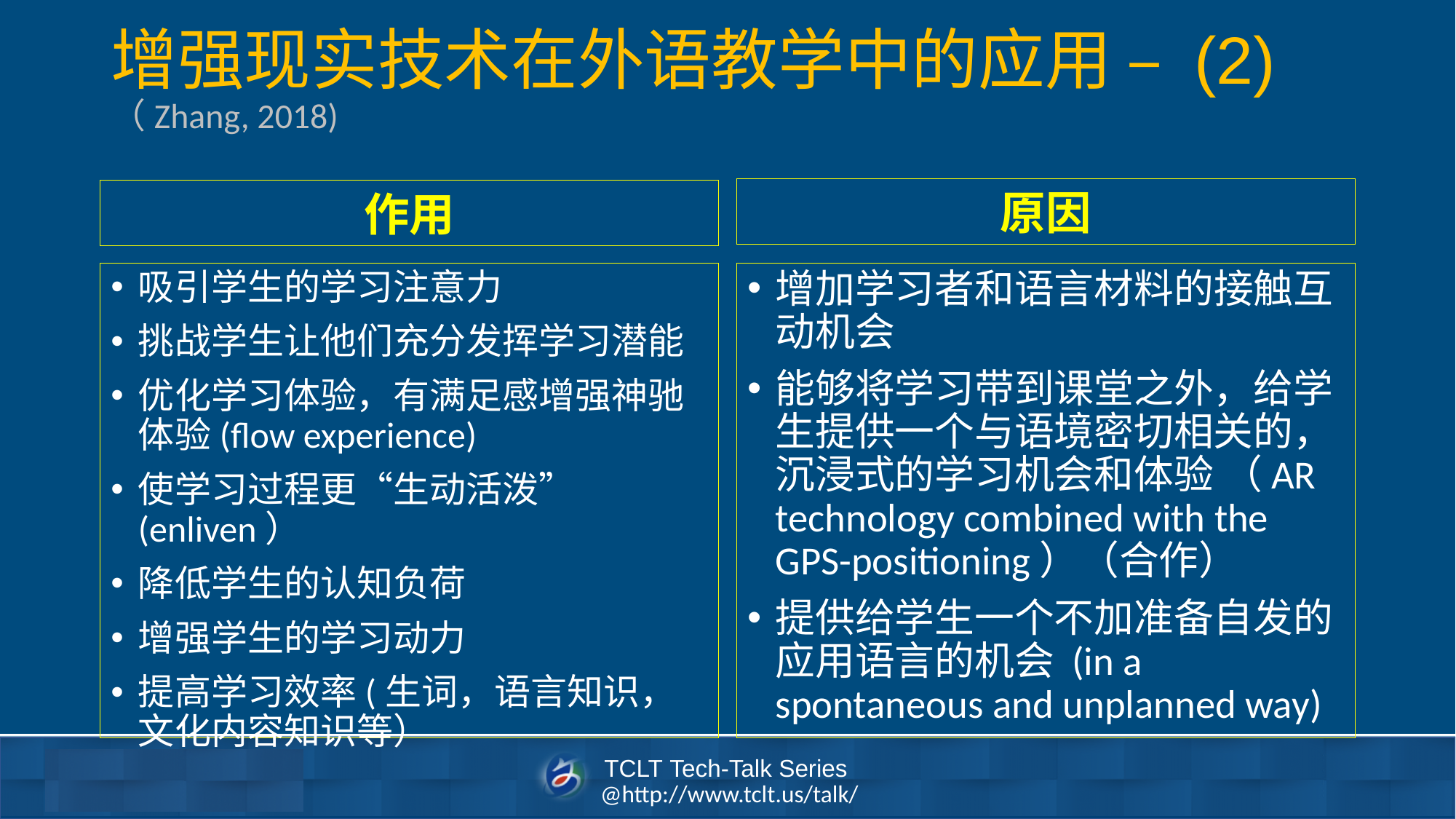

# 增强现实技术在外语教学中的应用 – (2) （Zhang, 2018)
原因
作用
吸引学生的学习注意力
挑战学生让他们充分发挥学习潜能
优化学习体验，有满足感增强神驰体验(flow experience)
使学习过程更“生动活泼” (enliven）
降低学生的认知负荷
增强学生的学习动力
提高学习效率(生词，语言知识，文化内容知识等）
增加学习者和语言材料的接触互动机会
能够将学习带到课堂之外，给学生提供一个与语境密切相关的，沉浸式的学习机会和体验 （AR technology combined with the GPS-positioning）（合作）
提供给学生一个不加准备自发的应用语言的机会 (in a spontaneous and unplanned way)